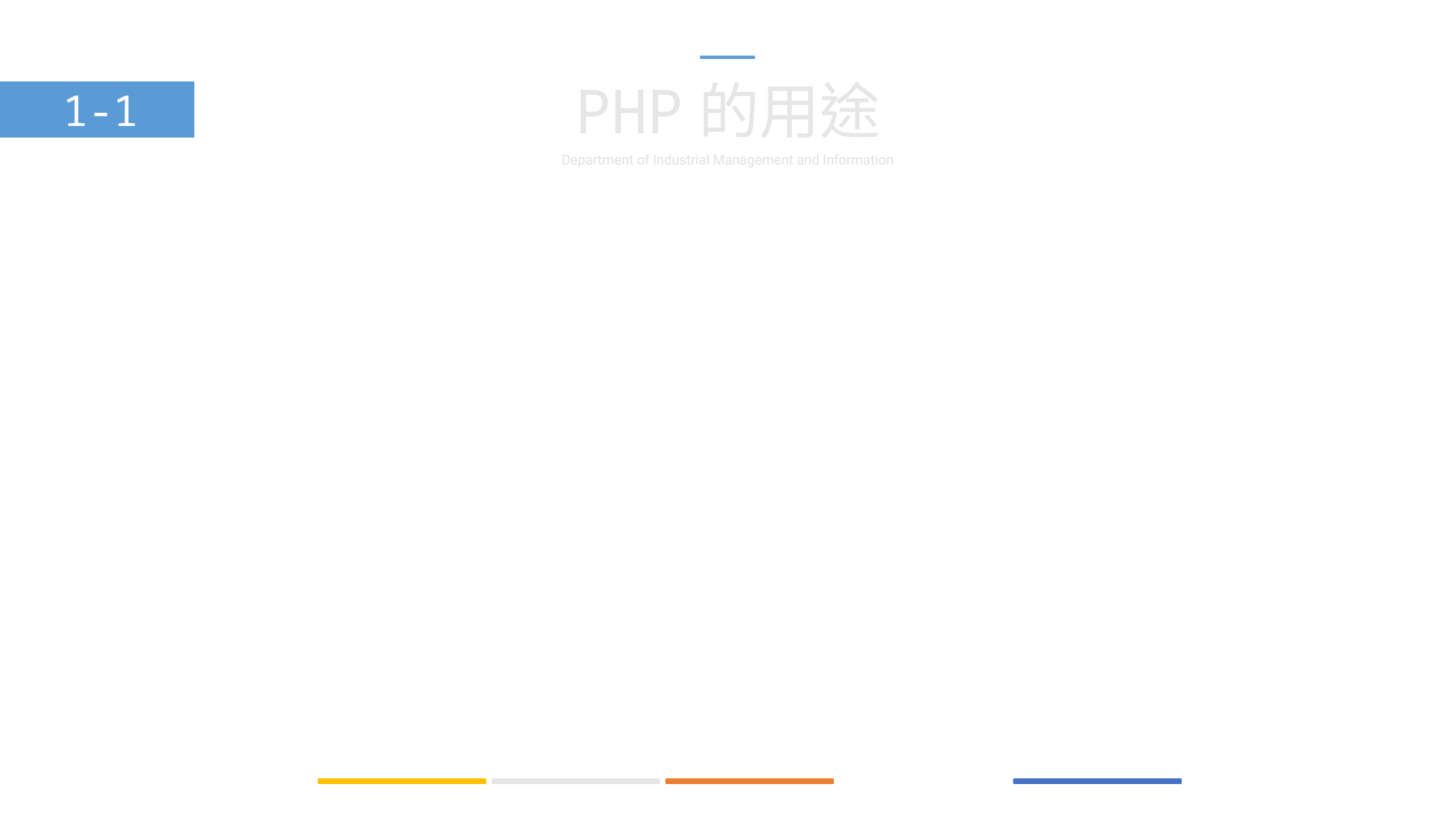

PHP的用途
1-1
Department of Industrial Management and Information
PHP是一種取代CGI程式的網頁程式語言，只要是CGI可以實作的功能，都可以改用PHP程式來建立，PHP語言只需配合Web伺服器和瀏覽器的開發環境，就可以透過瀏覽器執行PHP程式，並且顯示PHP執行結果的網頁內容。